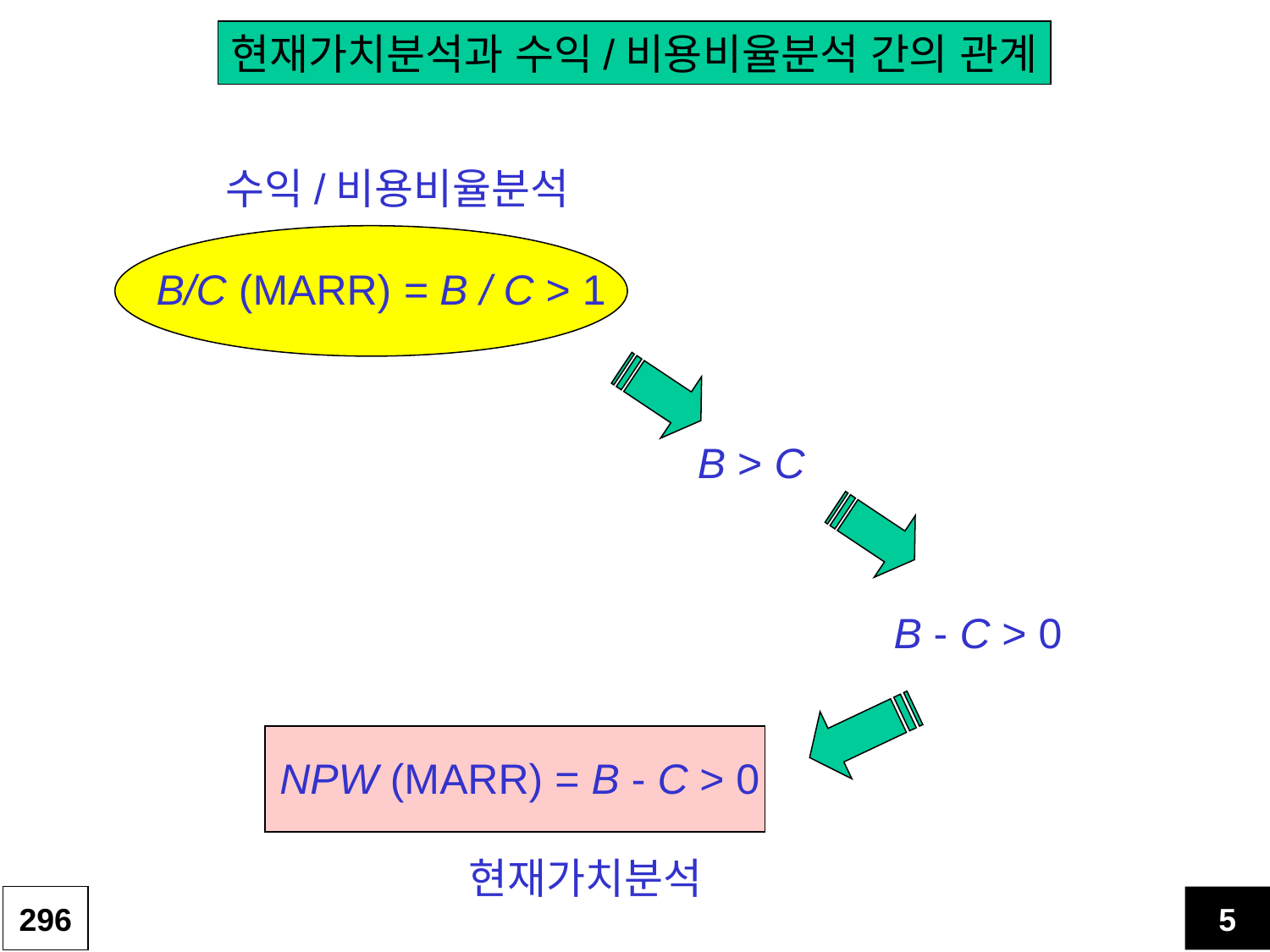

현재가치분석과 수익/비용비율분석 간의 관계
수익/비용비율분석

B/C (MARR) = B / C > 1

B > C

B - C > 0

NPW (MARR) = B - C > 0
현재가치분석
296
5